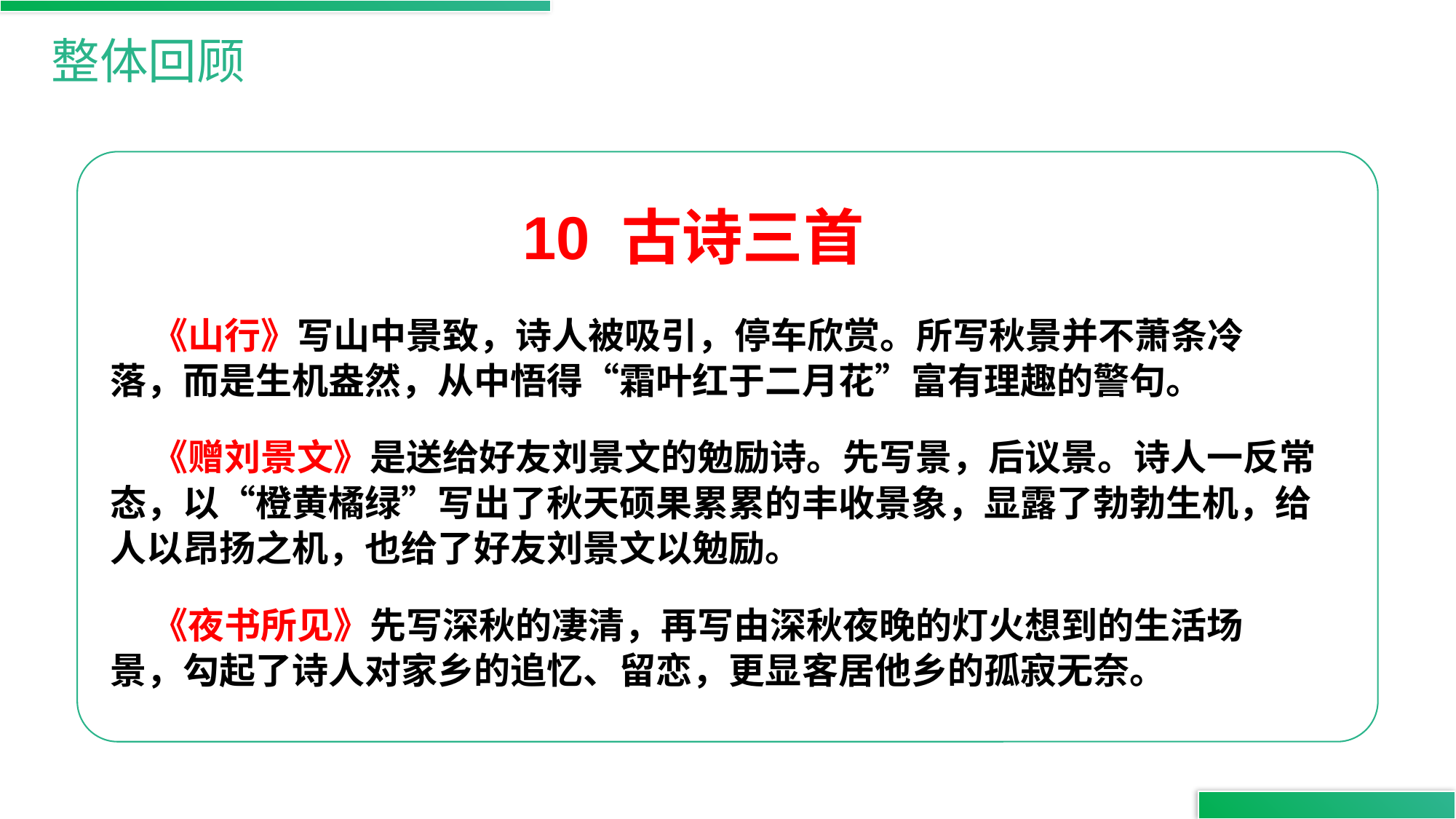

整体回顾
10 古诗三首
    《山行》写山中景致，诗人被吸引，停车欣赏。所写秋景并不萧条冷落，而是生机盎然，从中悟得“霜叶红于二月花”富有理趣的警句。
    《赠刘景文》是送给好友刘景文的勉励诗。先写景，后议景。诗人一反常态，以“橙黄橘绿”写出了秋天硕果累累的丰收景象，显露了勃勃生机，给人以昂扬之机，也给了好友刘景文以勉励。
    《夜书所见》先写深秋的凄清，再写由深秋夜晚的灯火想到的生活场景，勾起了诗人对家乡的追忆、留恋，更显客居他乡的孤寂无奈。